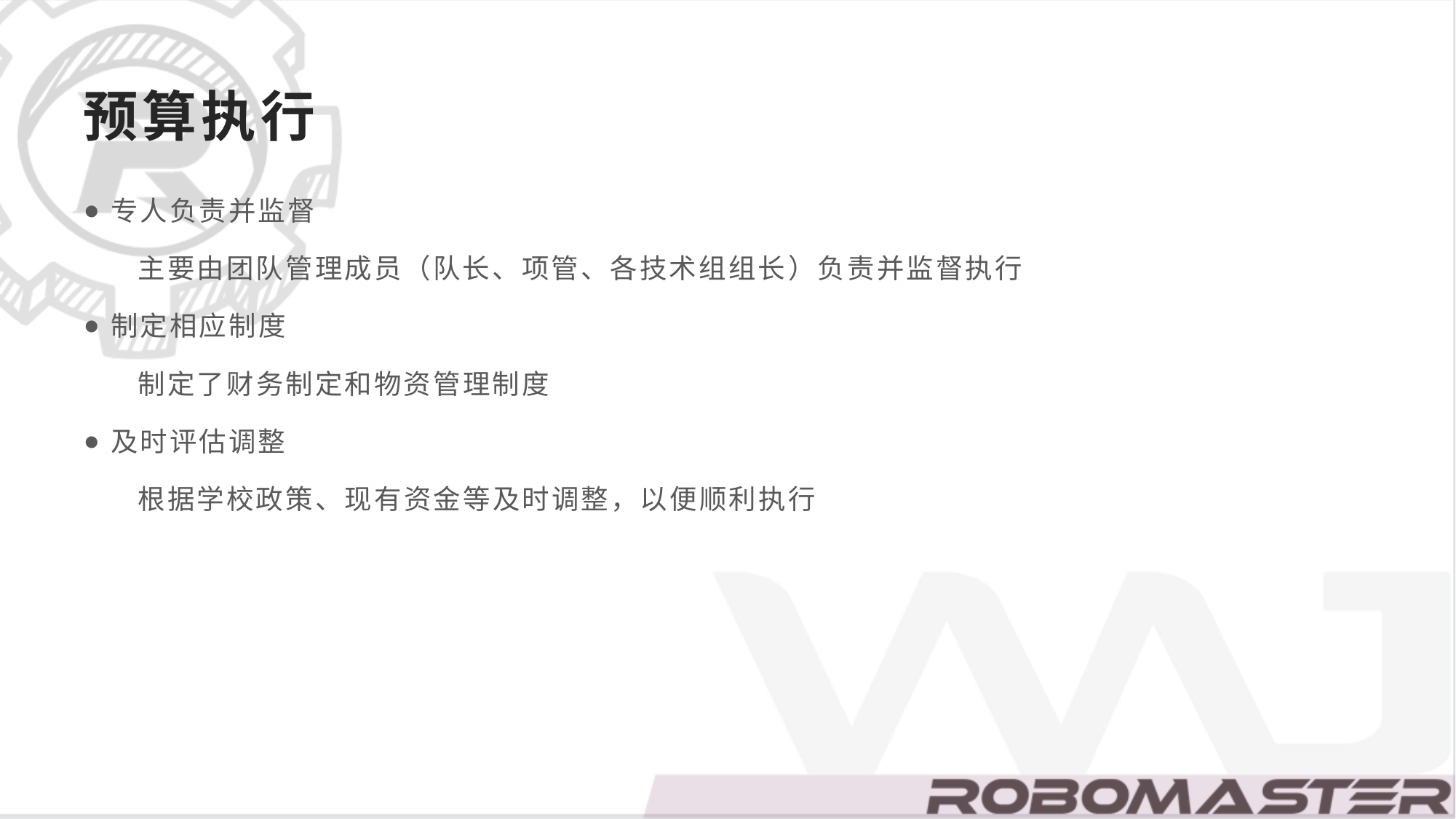

# 预算执行
专人负责并监督
主要由团队管理成员（队长、项管、各技术组组长）负责并监督执行
制定相应制度
制定了财务制定和物资管理制度
及时评估调整
根据学校政策、现有资金等及时调整，以便顺利执行